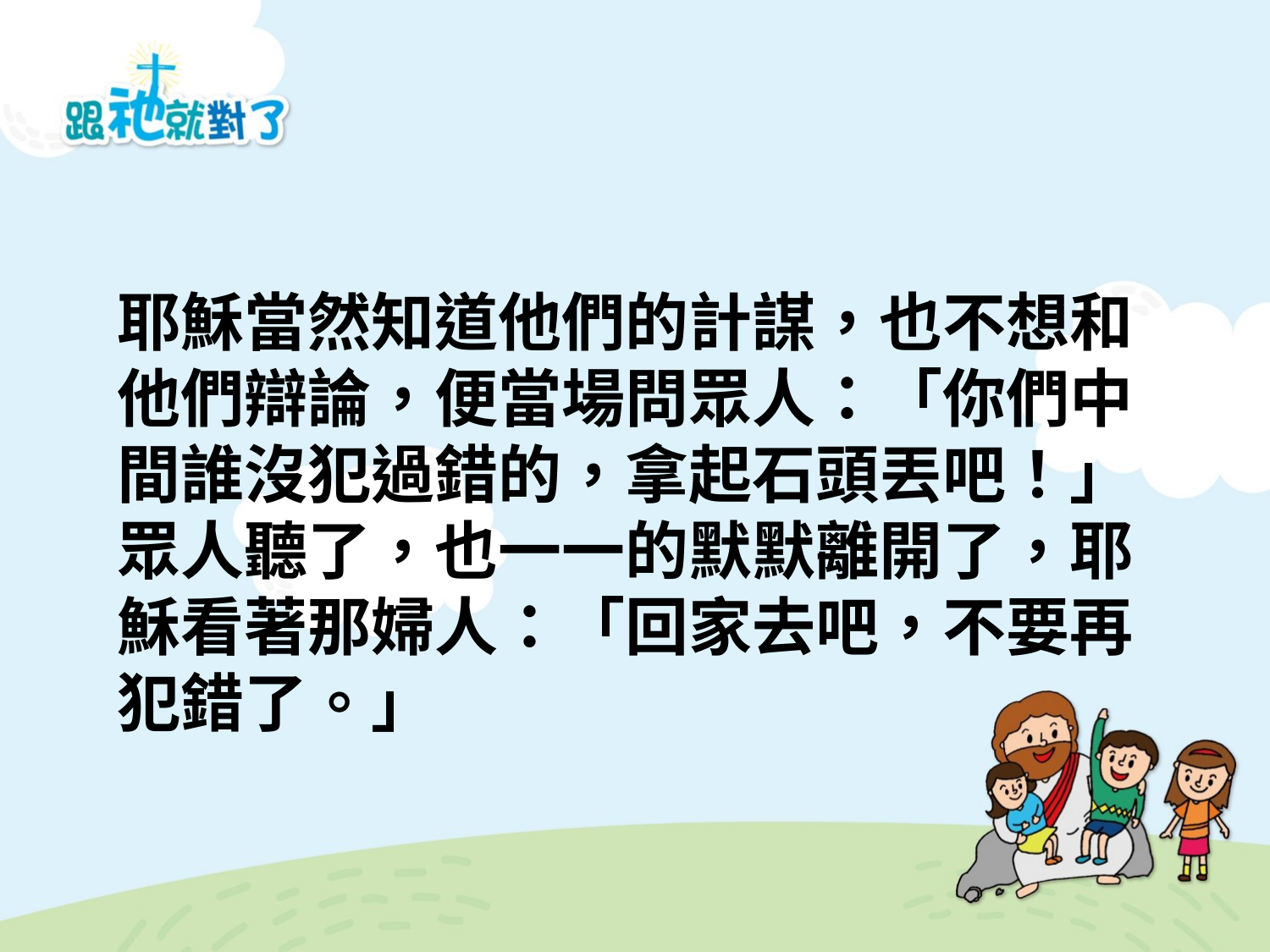

耶穌當然知道他們的計謀，也不想和他們辯論，便當場問眾人：「你們中間誰沒犯過錯的，拿起石頭丟吧！」眾人聽了，也一一的默默離開了，耶穌看著那婦人：「回家去吧，不要再犯錯了。」